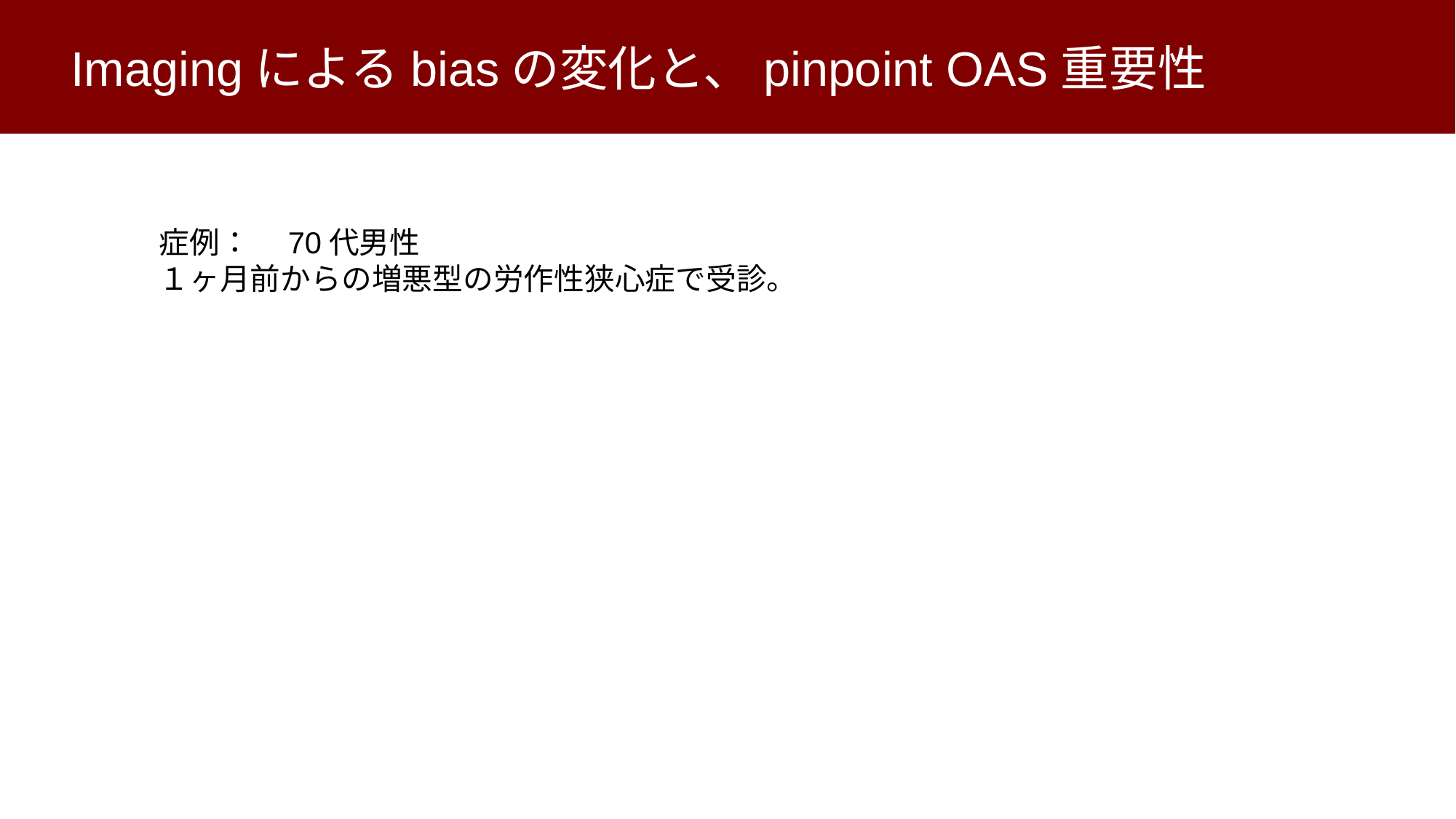

Imagingによるbiasの変化と、pinpoint OAS重要性
症例：　70代男性
１ヶ月前からの増悪型の労作性狭心症で受診。